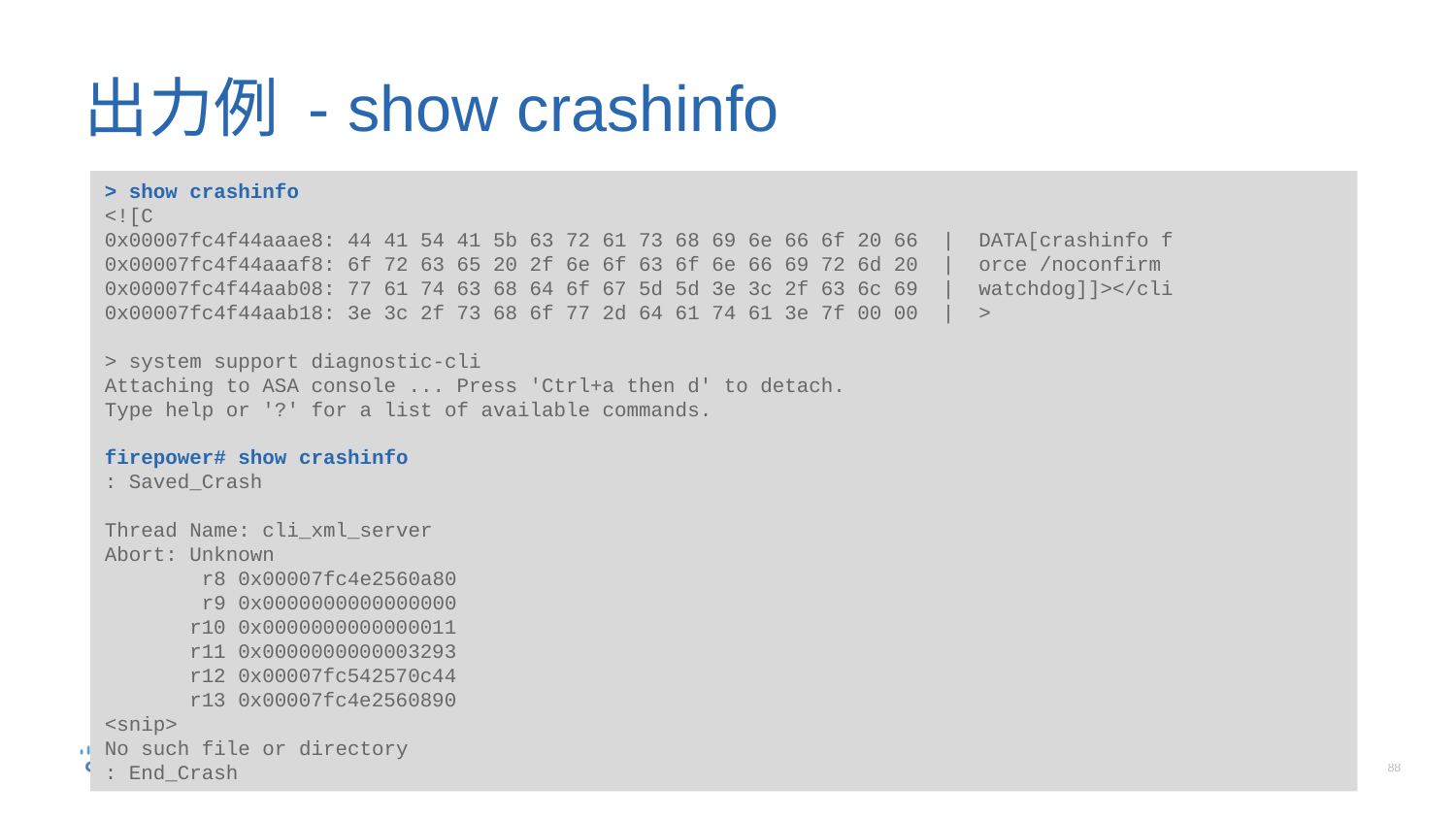

# 出力例 - show crashinfo
> show crashinfo
<![C
0x00007fc4f44aaae8: 44 41 54 41 5b 63 72 61 73 68 69 6e 66 6f 20 66  |  DATA[crashinfo f
0x00007fc4f44aaaf8: 6f 72 63 65 20 2f 6e 6f 63 6f 6e 66 69 72 6d 20  |  orce /noconfirm
0x00007fc4f44aab08: 77 61 74 63 68 64 6f 67 5d 5d 3e 3c 2f 63 6c 69  |  watchdog]]></cli
0x00007fc4f44aab18: 3e 3c 2f 73 68 6f 77 2d 64 61 74 61 3e 7f 00 00  |  >

> system support diagnostic-cli
Attaching to ASA console ... Press 'Ctrl+a then d' to detach.
Type help or '?' for a list of available commands.

firepower# show crashinfo
: Saved_Crash

Thread Name: cli_xml_server
Abort: Unknown
        r8 0x00007fc4e2560a80
        r9 0x0000000000000000
       r10 0x0000000000000011
       r11 0x0000000000003293
       r12 0x00007fc542570c44
       r13 0x00007fc4e2560890
<snip>
No such file or directory
: End_Crash